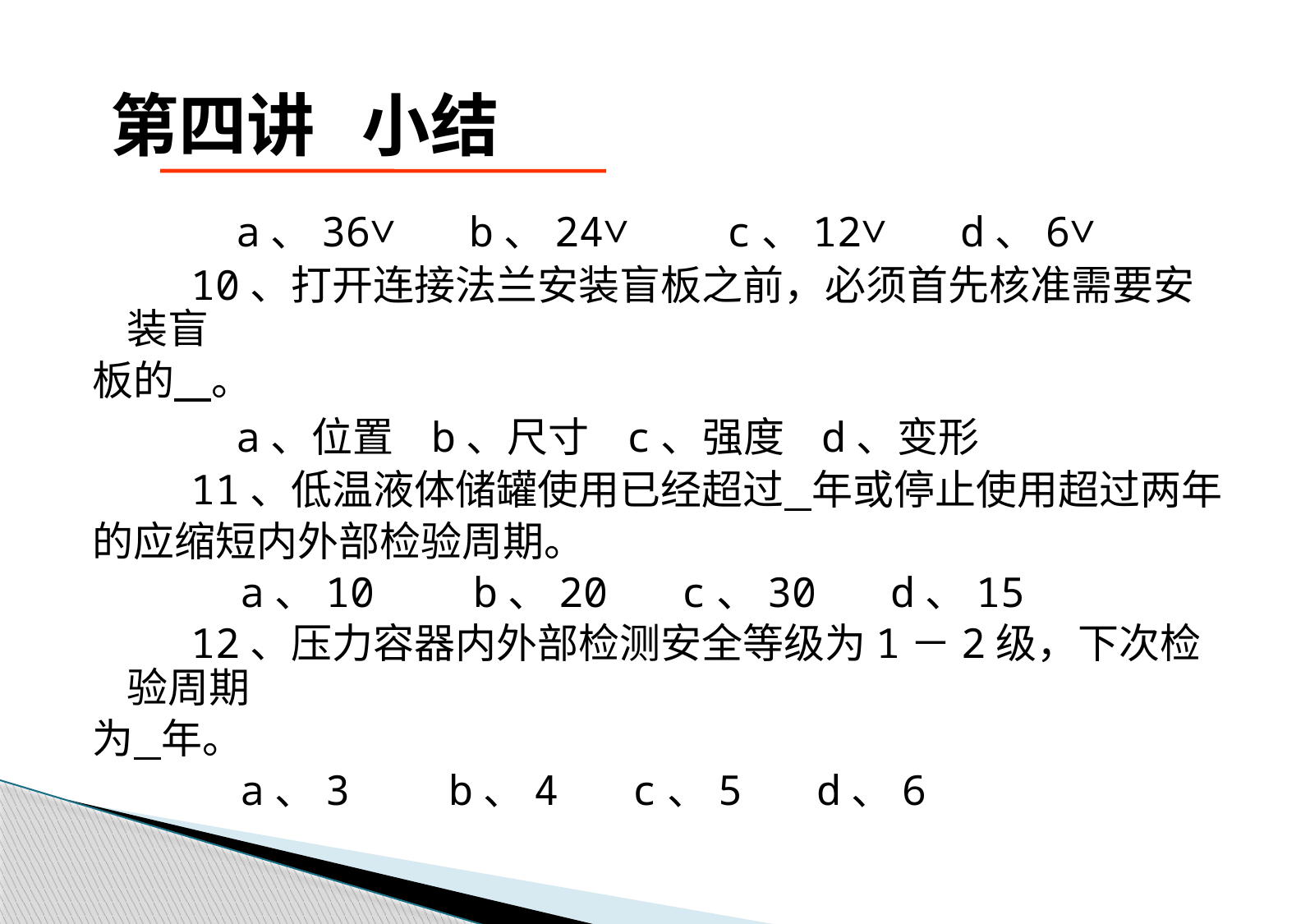

# 第四讲   小结

     a、36∨   b、24∨    c、12∨   d、6∨
    10、打开连接法兰安装盲板之前，必须首先核准需要安装盲
板的    。
     a、位置   b、尺寸   c、强度   d、变形
    11、低温液体储罐使用已经超过   年或停止使用超过两年
的应缩短内外部检验周期。
      a、10    b、20   c、30   d、15
    12、压力容器内外部检测安全等级为1－2级，下次检验周期
为   年。
      a、3    b、4   c、5   d、6